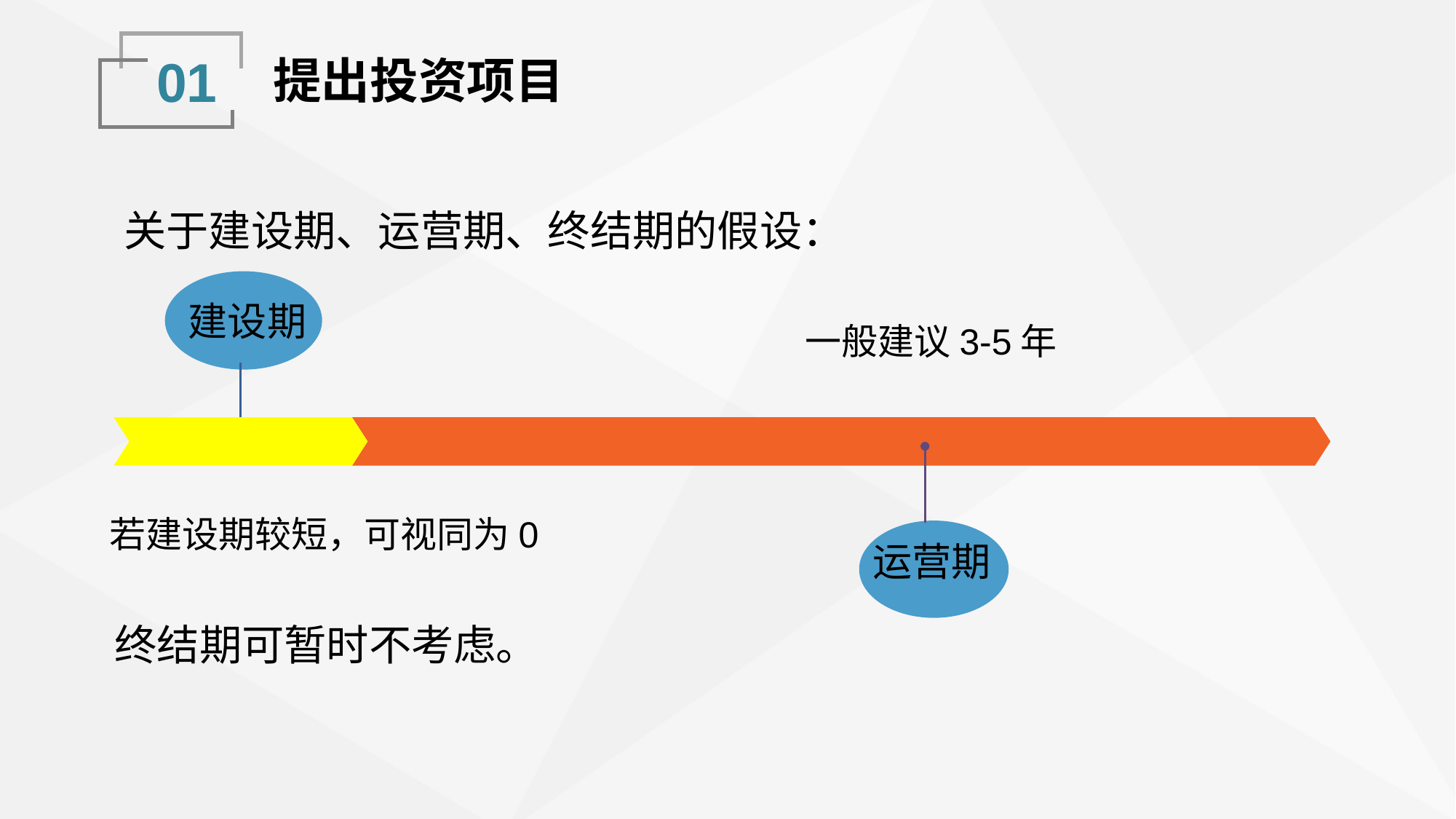

01
提出投资项目

关于建设期、运营期、终结期的假设：

建设期
一般建议3-5年

若建设期较短，可视同为0

运营期
终结期可暂时不考虑。